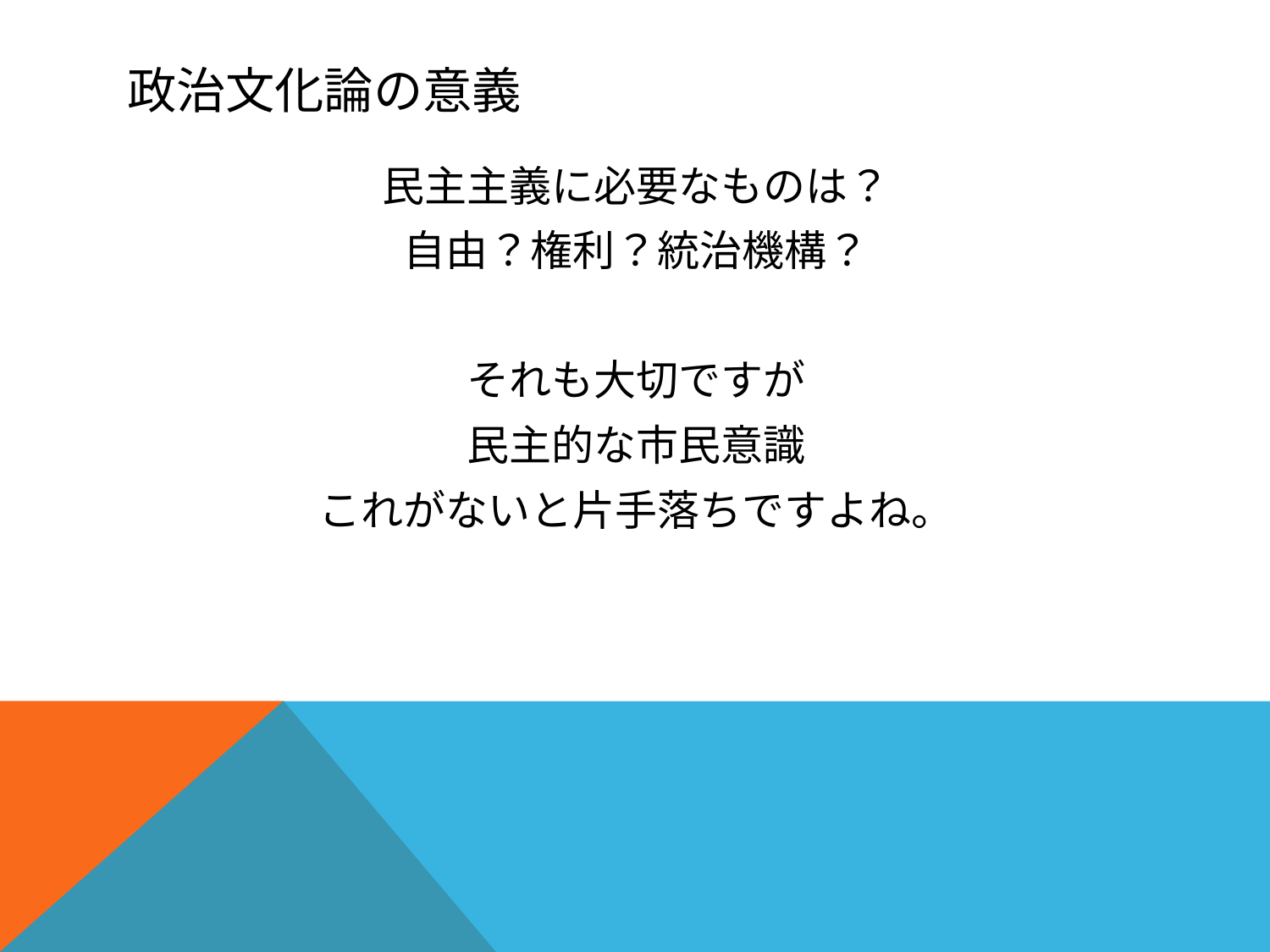

# 政治文化論の意義
民主主義に必要なものは？
自由？権利？統治機構？

それも大切ですが
民主的な市民意識
これがないと片手落ちですよね。